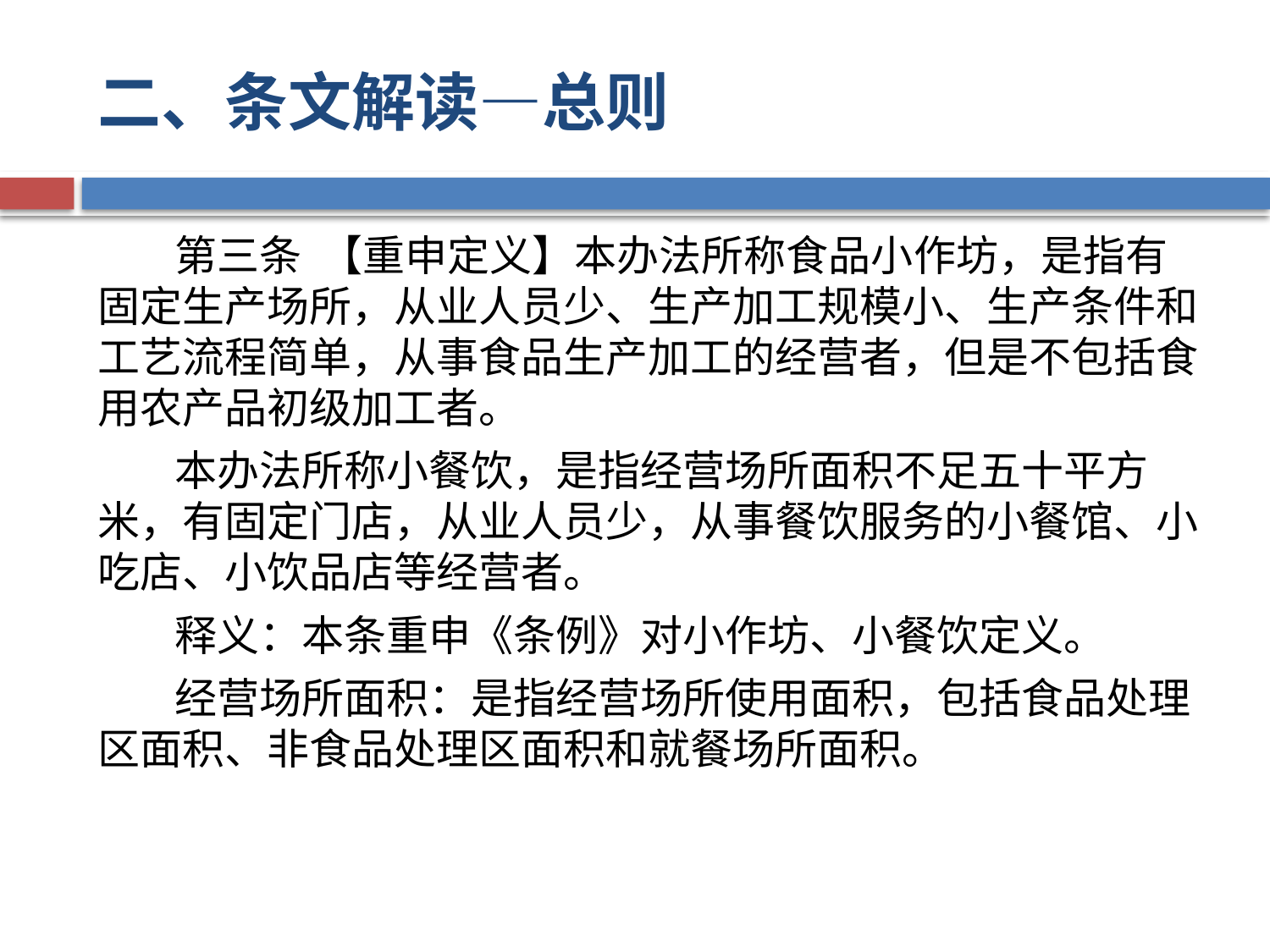

# 二、条文解读—总则
       第三条  【重申定义】本办法所称食品小作坊，是指有固定生产场所，从业人员少、生产加工规模小、生产条件和工艺流程简单，从事食品生产加工的经营者，但是不包括食用农产品初级加工者。
       本办法所称小餐饮，是指经营场所面积不足五十平方米，有固定门店，从业人员少，从事餐饮服务的小餐馆、小吃店、小饮品店等经营者。
       释义：本条重申《条例》对小作坊、小餐饮定义。
       经营场所面积：是指经营场所使用面积，包括食品处理区面积、非食品处理区面积和就餐场所面积。